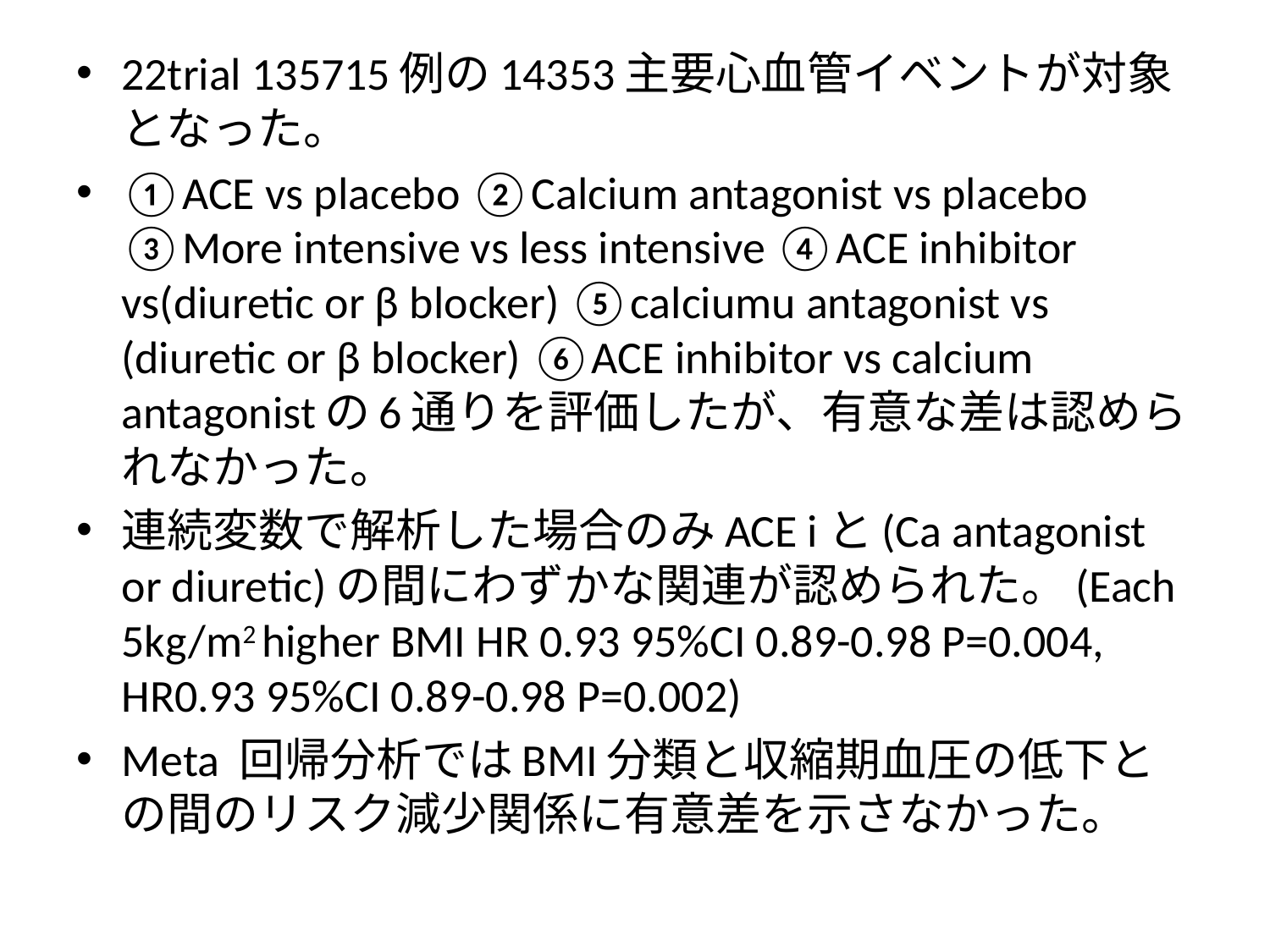

22trial 135715例の14353主要心血管イベントが対象となった。
①ACE vs placebo ②Calcium antagonist vs placebo ③More intensive vs less intensive ④ACE inhibitor vs(diuretic or β blocker) ⑤calciumu antagonist vs (diuretic or β blocker) ⑥ACE inhibitor vs calcium antagonistの6通りを評価したが、有意な差は認められなかった。
連続変数で解析した場合のみACE iと(Ca antagonist or diuretic)の間にわずかな関連が認められた。(Each 5kg/m2 higher BMI HR 0.93 95%CI 0.89-0.98 P=0.004, HR0.93 95%CI 0.89-0.98 P=0.002)
Meta 回帰分析ではBMI分類と収縮期血圧の低下との間のリスク減少関係に有意差を示さなかった。